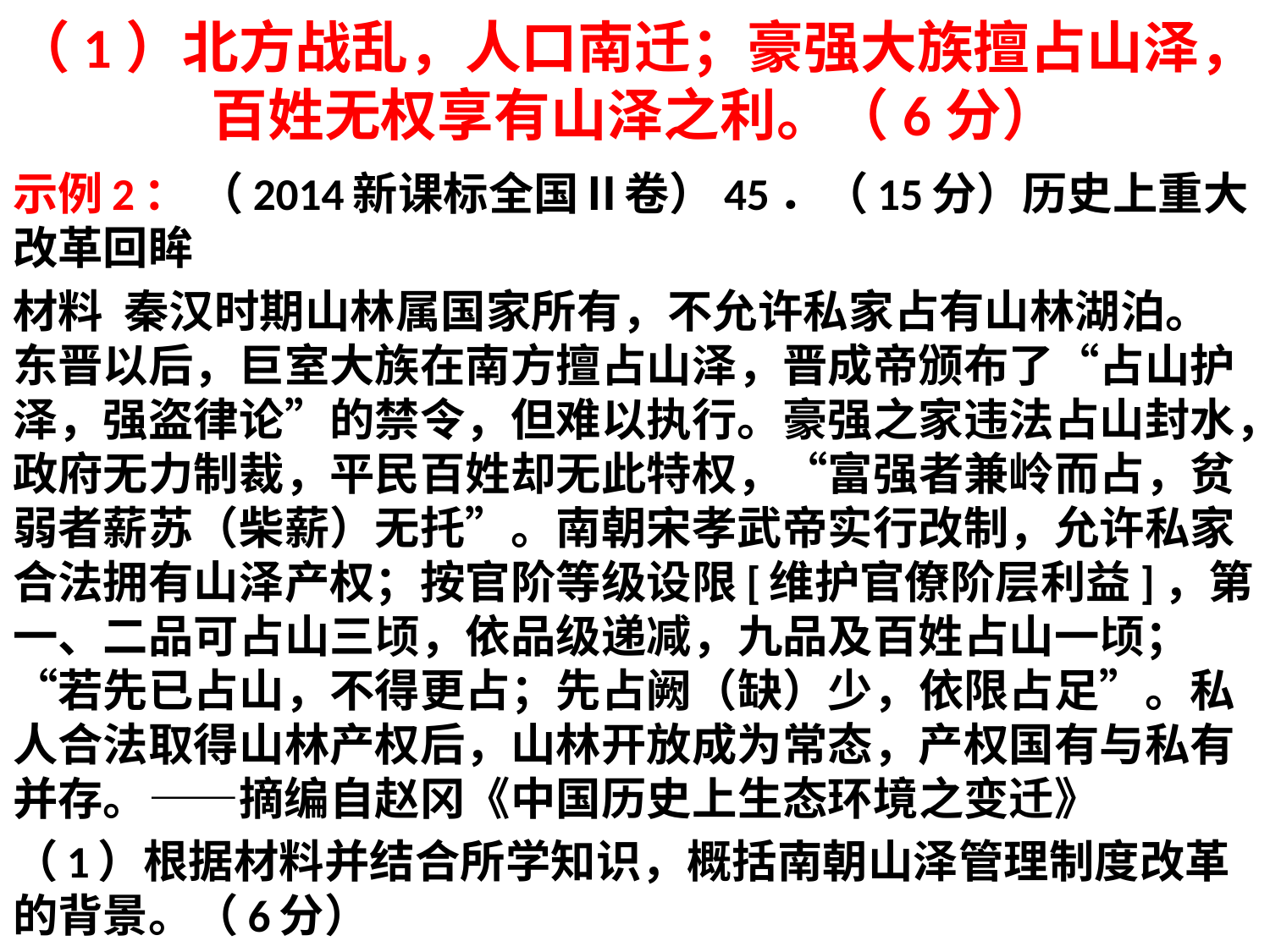

# （1）北方战乱，人口南迁；豪强大族擅占山泽，百姓无权享有山泽之利。（6分）
示例2： （2014新课标全国Ⅱ卷）45．（15分）历史上重大改革回眸
材料  秦汉时期山林属国家所有，不允许私家占有山林湖泊。东晋以后，巨室大族在南方擅占山泽，晋成帝颁布了“占山护泽，强盗律论”的禁令，但难以执行。豪强之家违法占山封水，政府无力制裁，平民百姓却无此特权，“富强者兼岭而占，贫弱者薪苏（柴薪）无托”。南朝宋孝武帝实行改制，允许私家合法拥有山泽产权；按官阶等级设限[维护官僚阶层利益]，第一、二品可占山三顷，依品级递减，九品及百姓占山一顷；“若先已占山，不得更占；先占阙（缺）少，依限占足”。私人合法取得山林产权后，山林开放成为常态，产权国有与私有并存。——摘编自赵冈《中国历史上生态环境之变迁》
（1）根据材料并结合所学知识，概括南朝山泽管理制度改革的背景。（6分）